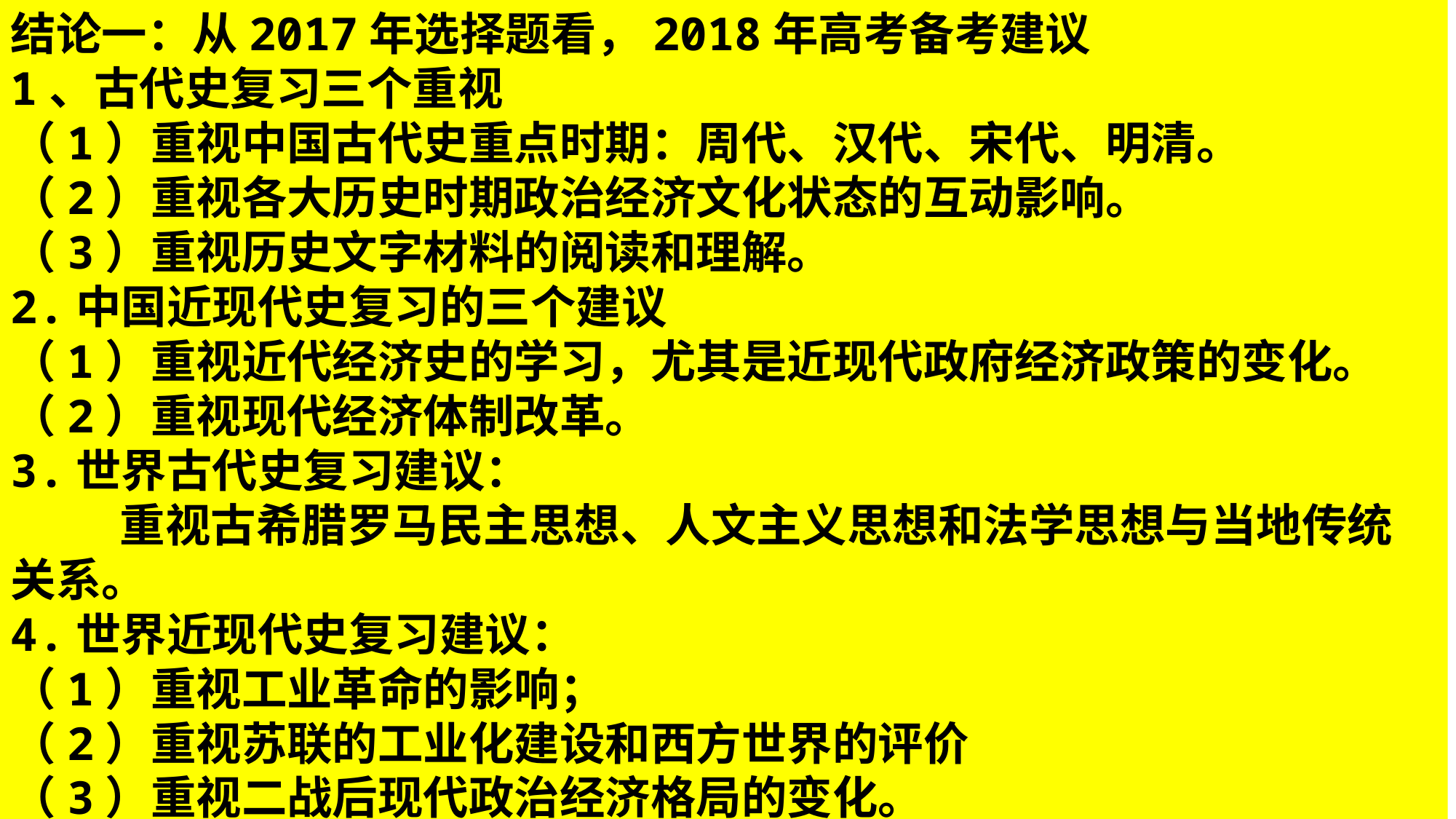

结论一：从2017年选择题看，2018年高考备考建议
1、古代史复习三个重视
（1）重视中国古代史重点时期：周代、汉代、宋代、明清。
（2）重视各大历史时期政治经济文化状态的互动影响。
（3）重视历史文字材料的阅读和理解。
2.中国近现代史复习的三个建议
（1）重视近代经济史的学习，尤其是近现代政府经济政策的变化。
（2）重视现代经济体制改革。
3.世界古代史复习建议：
	重视古希腊罗马民主思想、人文主义思想和法学思想与当地传统关系。
4.世界近现代史复习建议：
（1）重视工业革命的影响；
（2）重视苏联的工业化建设和西方世界的评价
（3）重视二战后现代政治经济格局的变化。